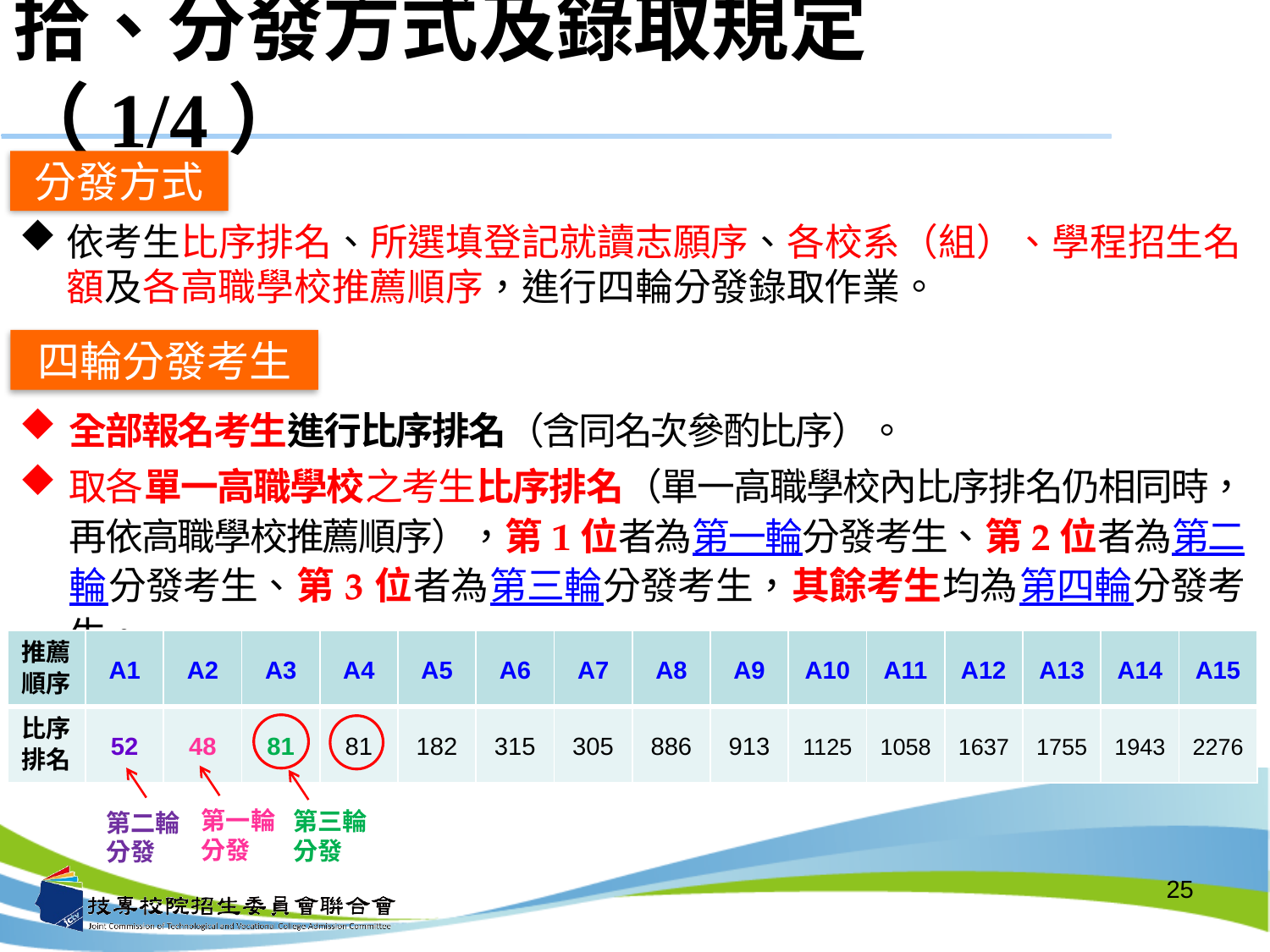

# 拾、分發方式及錄取規定（1/4）
分發方式
依考生比序排名、所選填登記就讀志願序、各校系（組）、學程招生名額及各高職學校推薦順序，進行四輪分發錄取作業。

四輪分發考生
全部報名考生進行比序排名（含同名次參酌比序）。
取各單一高職學校之考生比序排名（單一高職學校內比序排名仍相同時，再依高職學校推薦順序），第1位者為第一輪分發考生、第2位者為第二輪分發考生、第3位者為第三輪分發考生，其餘考生均為第四輪分發考生。
| 推薦順序 | A1 | A2 | A3 | A4 | A5 | A6 | A7 | A8 | A9 | A10 | A11 | A12 | A13 | A14 | A15 |
| --- | --- | --- | --- | --- | --- | --- | --- | --- | --- | --- | --- | --- | --- | --- | --- |
| 比序排名 | 52 | 48 | 81 | 81 | 182 | 315 | 305 | 886 | 913 | 1125 | 1058 | 1637 | 1755 | 1943 | 2276 |

第一輪分發
第三輪分發
第二輪分發
25